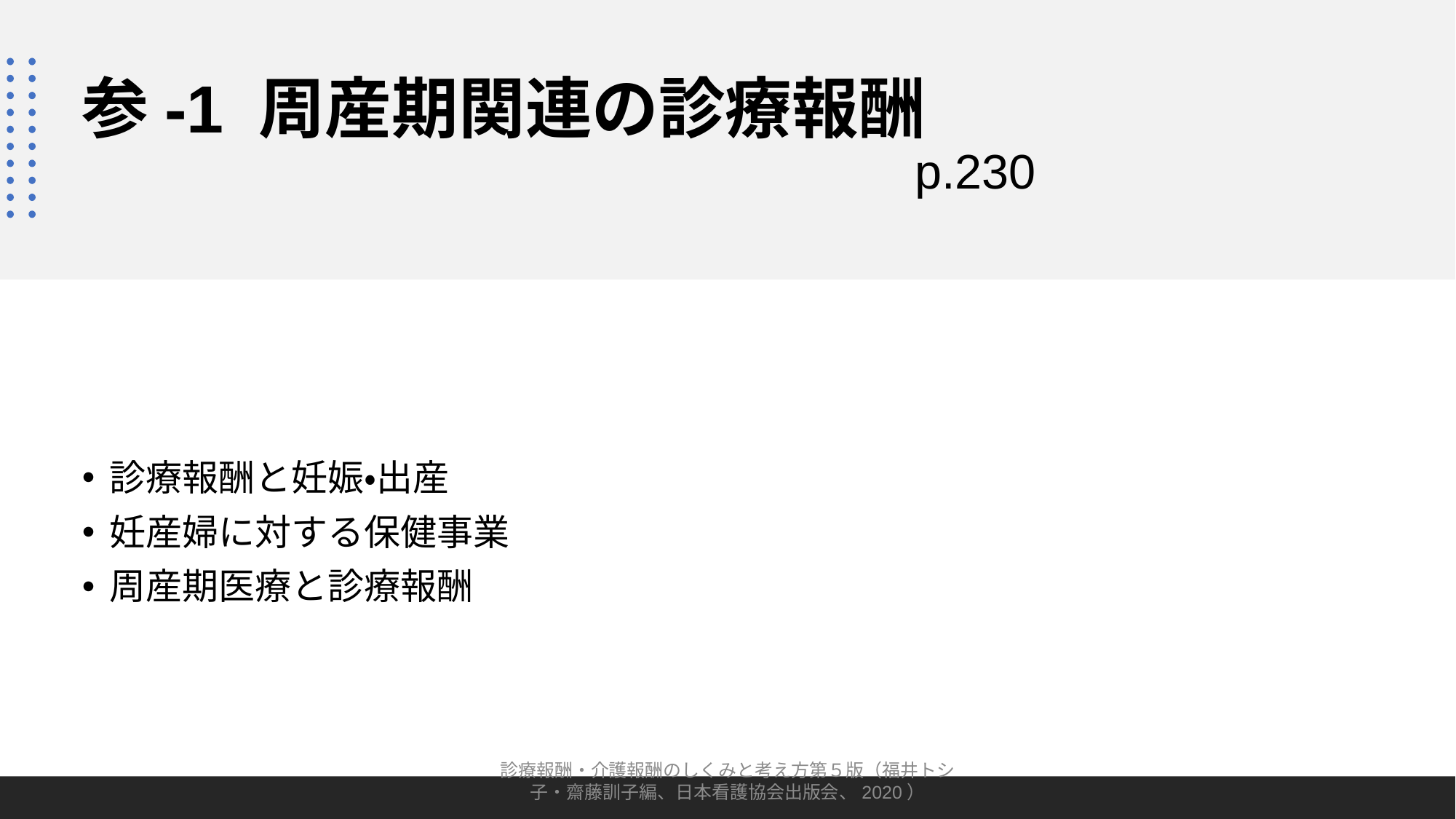

# 参-1 周産期関連の診療報酬 p.230

診療報酬と妊娠・出産
妊産婦に対する保健事業
周産期医療と診療報酬
診療報酬・介護報酬のしくみと考え方第５版（福井トシ子・齋藤訓子編、日本看護協会出版会、2020）